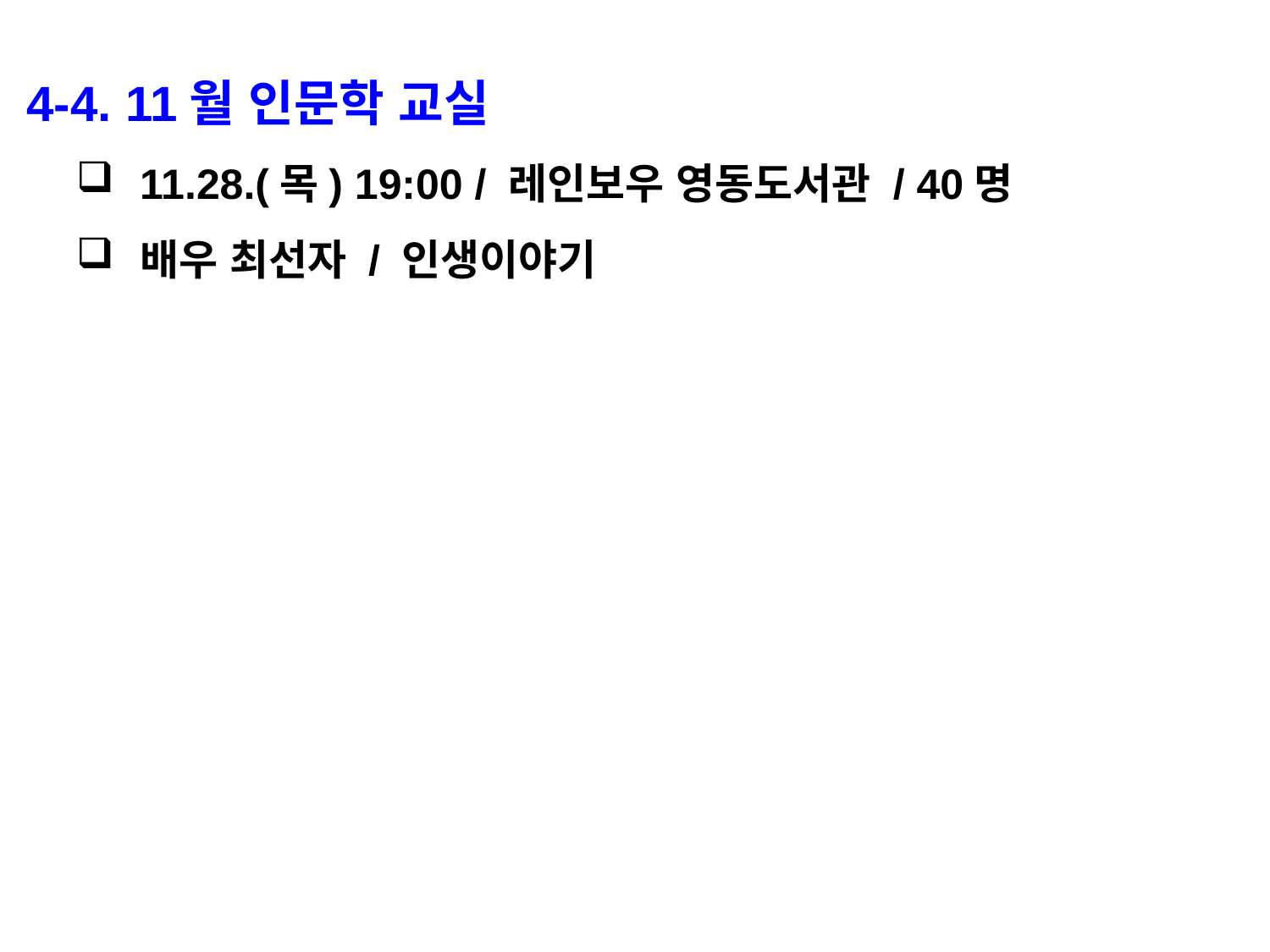

4-4. 11월 인문학 교실
11.28.(목) 19:00 / 레인보우 영동도서관 / 40명
배우 최선자 / 인생이야기